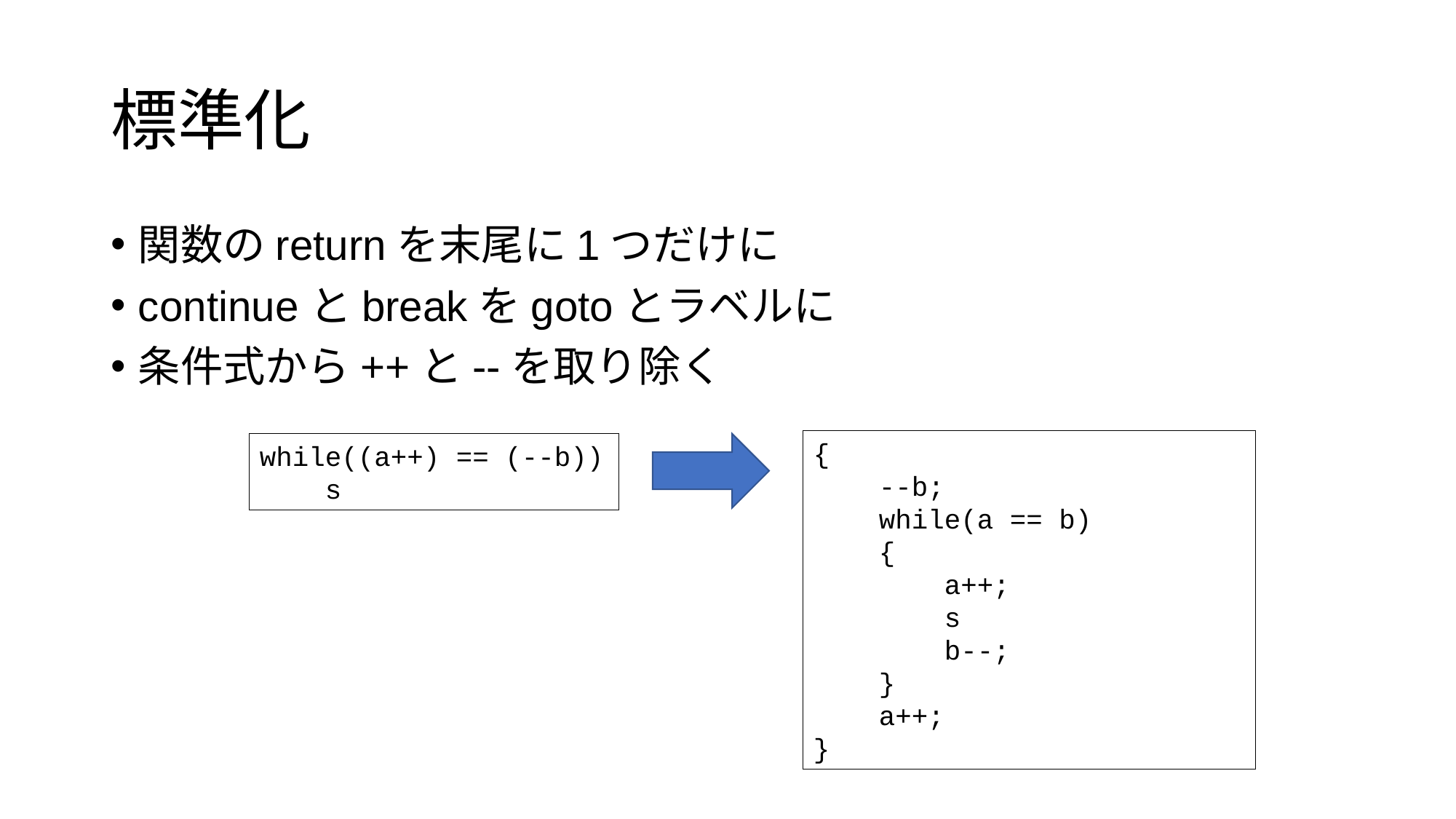

# 標準化
関数のreturnを末尾に1つだけに
continueとbreakをgotoとラベルに
条件式から++と--を取り除く

{
    --b;
    while(a == b)
    {
        a++;
        s
        b--;
    }
    a++;
}
while((a++) == (--b))
    s